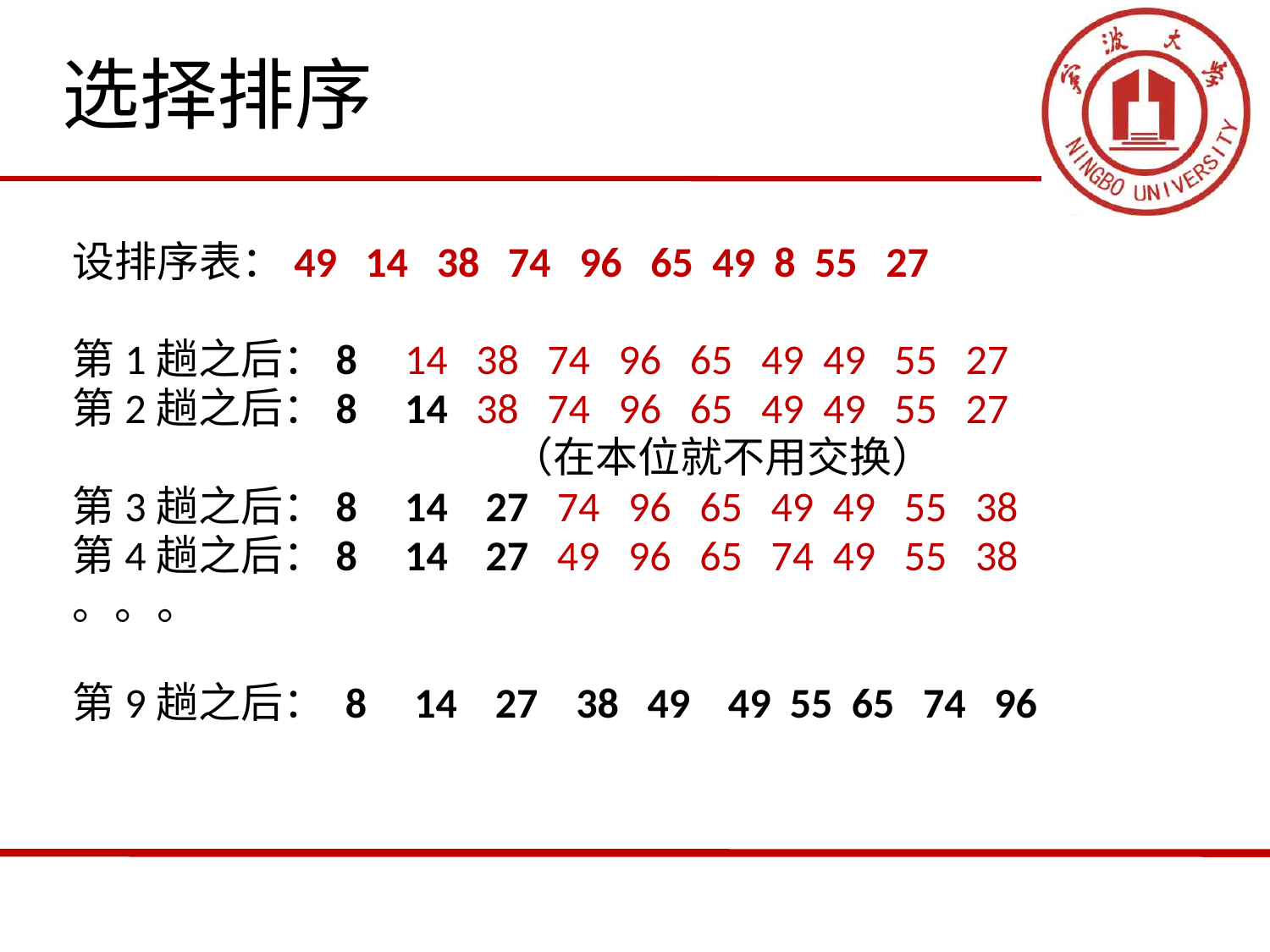

选择排序
设排序表：49   14   38   74   96   65  49  8  55   27

第1趟之后：8     14   38   74   96   65   49  49   55   27
第2趟之后：8     14   38   74   96   65   49  49   55   27
                                             （在本位就不用交换）
第3趟之后：8     14    27   74   96   65   49  49   55   38
第4趟之后：8     14    27   49   96   65   74  49   55   38
。。。

第9趟之后： 8     14    27    38   49    49  55  65   74   96